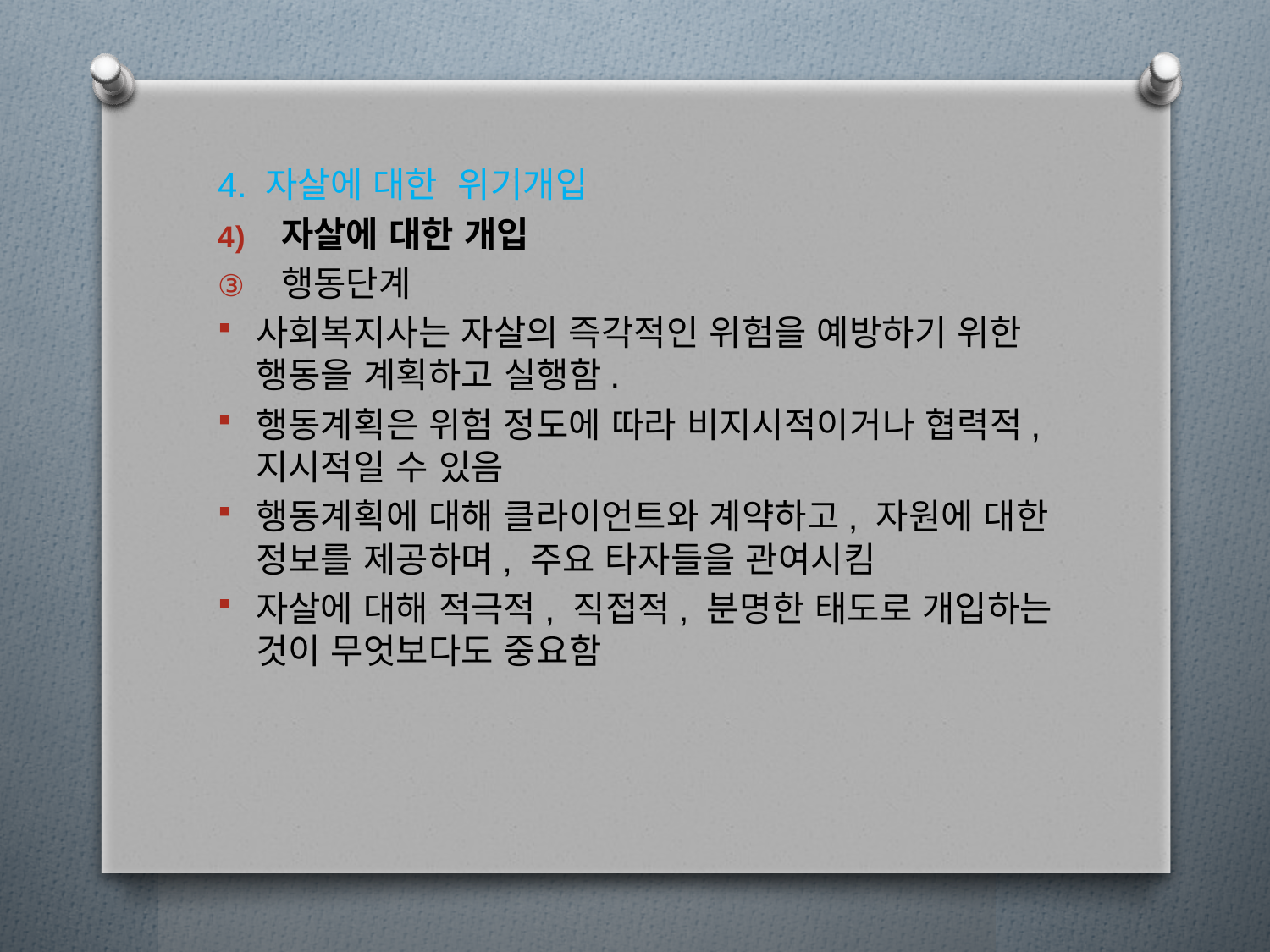

4. 자살에 대한  위기개입
자살에 대한 개입
행동단계
사회복지사는 자살의 즉각적인 위험을 예방하기 위한 행동을 계획하고 실행함.
행동계획은 위험 정도에 따라 비지시적이거나 협력적, 지시적일 수 있음
행동계획에 대해 클라이언트와 계약하고, 자원에 대한 정보를 제공하며, 주요 타자들을 관여시킴
자살에 대해 적극적, 직접적, 분명한 태도로 개입하는 것이 무엇보다도 중요함